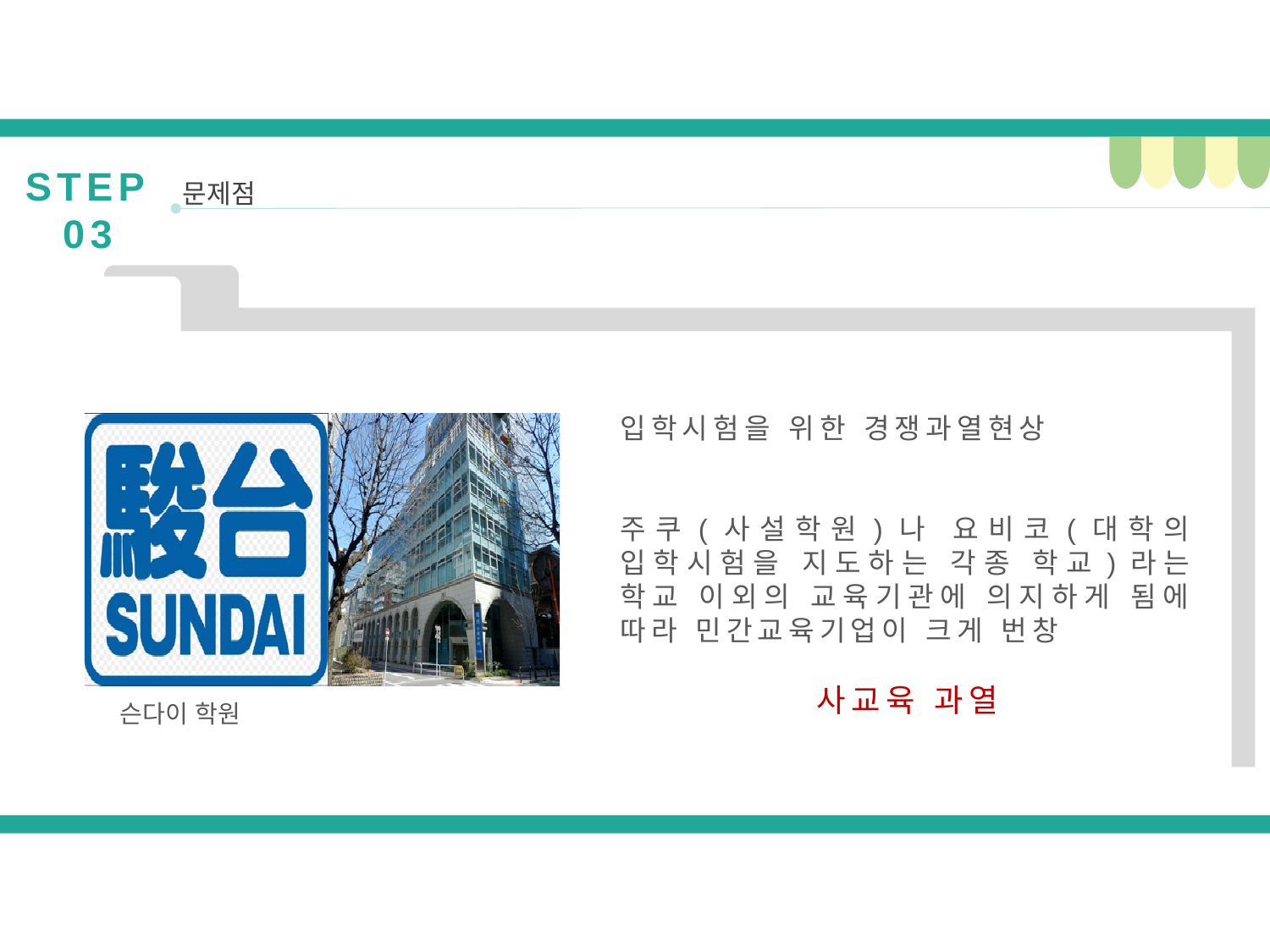

STEP 03
문제점

입학시험을 위한 경쟁과열현상

주쿠(사설학원)나 요비코(대학의 입학시험을 지도하는 각종 학교)라는 학교 이외의 교육기관에 의지하게 됨에 따라 민간교육기업이 크게 번창

사교육 과열

슨다이 학원